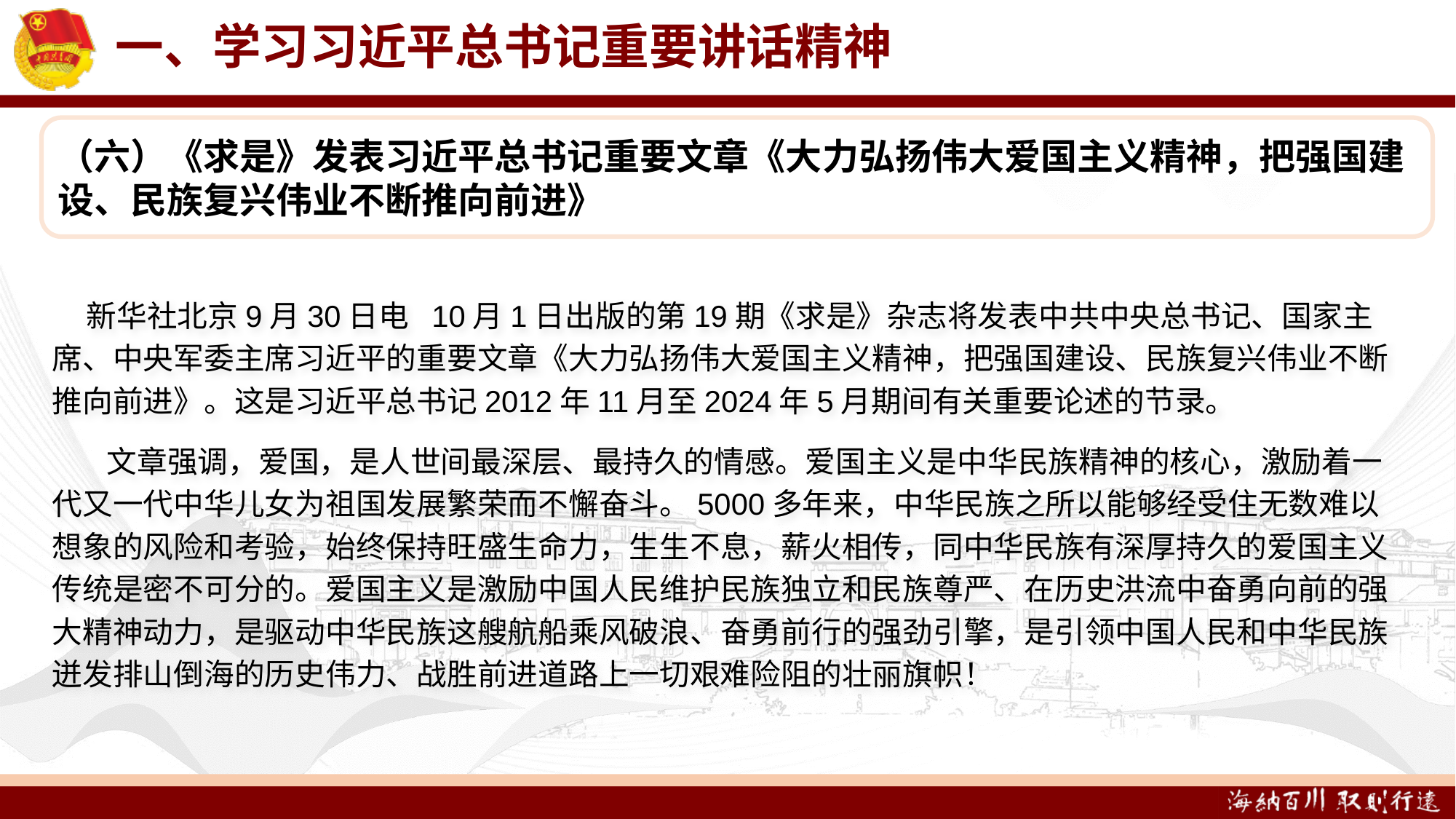

一、学习习近平总书记重要讲话精神
（六）《求是》发表习近平总书记重要文章《大力弘扬伟大爱国主义精神，把强国建设、民族复兴伟业不断推向前进》
    新华社北京9月30日电 10月1日出版的第19期《求是》杂志将发表中共中央总书记、国家主席、中央军委主席习近平的重要文章《大力弘扬伟大爱国主义精神，把强国建设、民族复兴伟业不断推向前进》。这是习近平总书记2012年11月至2024年5月期间有关重要论述的节录。
文章强调，爱国，是人世间最深层、最持久的情感。爱国主义是中华民族精神的核心，激励着一代又一代中华儿女为祖国发展繁荣而不懈奋斗。5000多年来，中华民族之所以能够经受住无数难以想象的风险和考验，始终保持旺盛生命力，生生不息，薪火相传，同中华民族有深厚持久的爱国主义传统是密不可分的。爱国主义是激励中国人民维护民族独立和民族尊严、在历史洪流中奋勇向前的强大精神动力，是驱动中华民族这艘航船乘风破浪、奋勇前行的强劲引擎，是引领中国人民和中华民族迸发排山倒海的历史伟力、战胜前进道路上一切艰难险阻的壮丽旗帜！